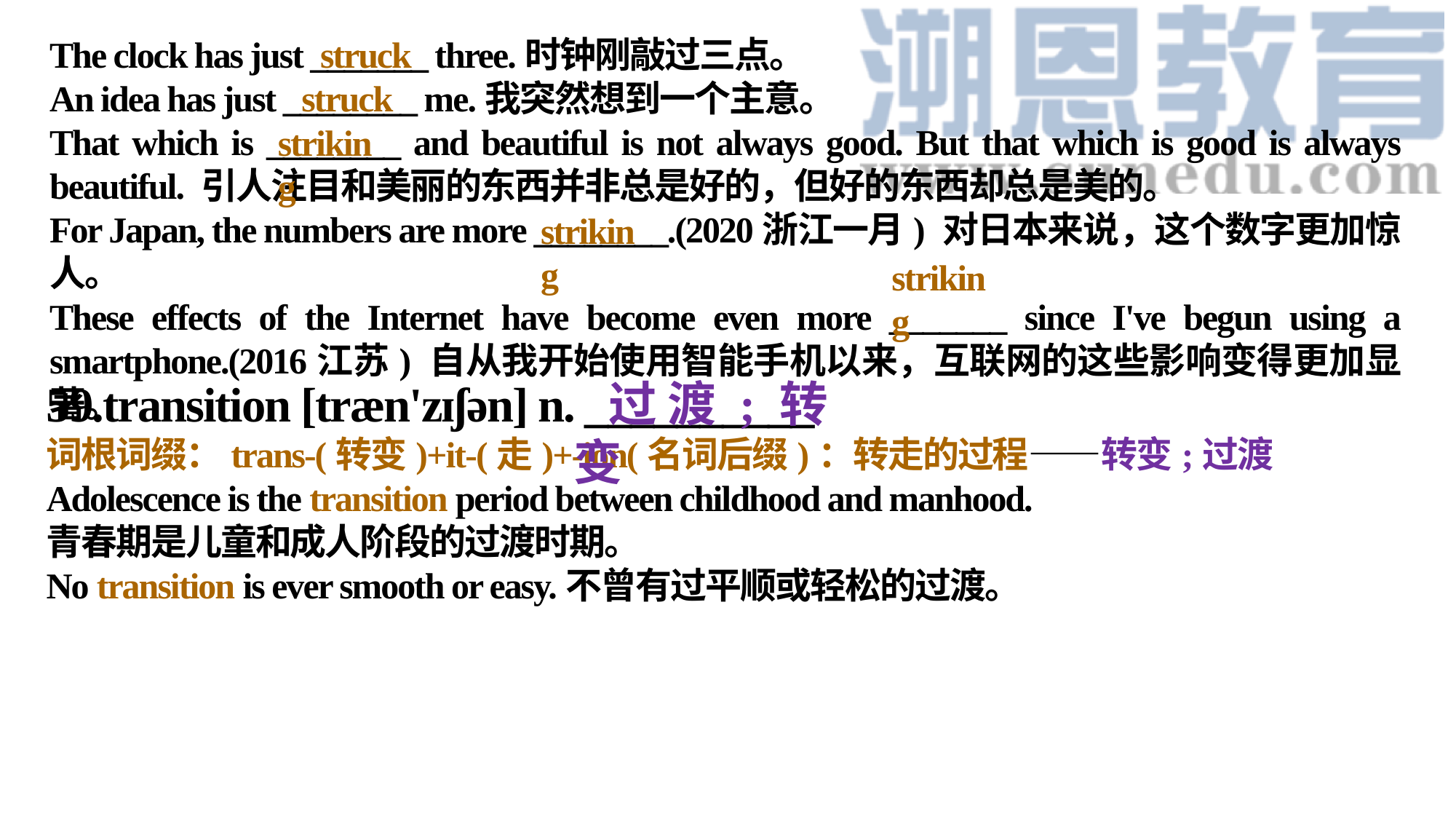

The clock has just _______ three.时钟刚敲过三点。
An idea has just ________ me.我突然想到一个主意。
That which is ________ and beautiful is not always good. But that which is good is always beautiful. 引人注目和美丽的东西并非总是好的，但好的东西却总是美的。
For Japan, the numbers are more ________.(2020浙江一月) 对日本来说，这个数字更加惊人。
These effects of the Internet have become even more _______ since I've begun using a smartphone.(2016江苏) 自从我开始使用智能手机以来，互联网的这些影响变得更加显著。
 struck
 struck
striking
striking
striking
59.transition [træn'zɪʃən] n. __________
词根词缀：trans-(转变)+it-(走)+-ion(名词后缀)：转走的过程——转变;过渡
Adolescence is the transition period between childhood and manhood.
青春期是儿童和成人阶段的过渡时期。
No transition is ever smooth or easy.不曾有过平顺或轻松的过渡。
 过渡;转变